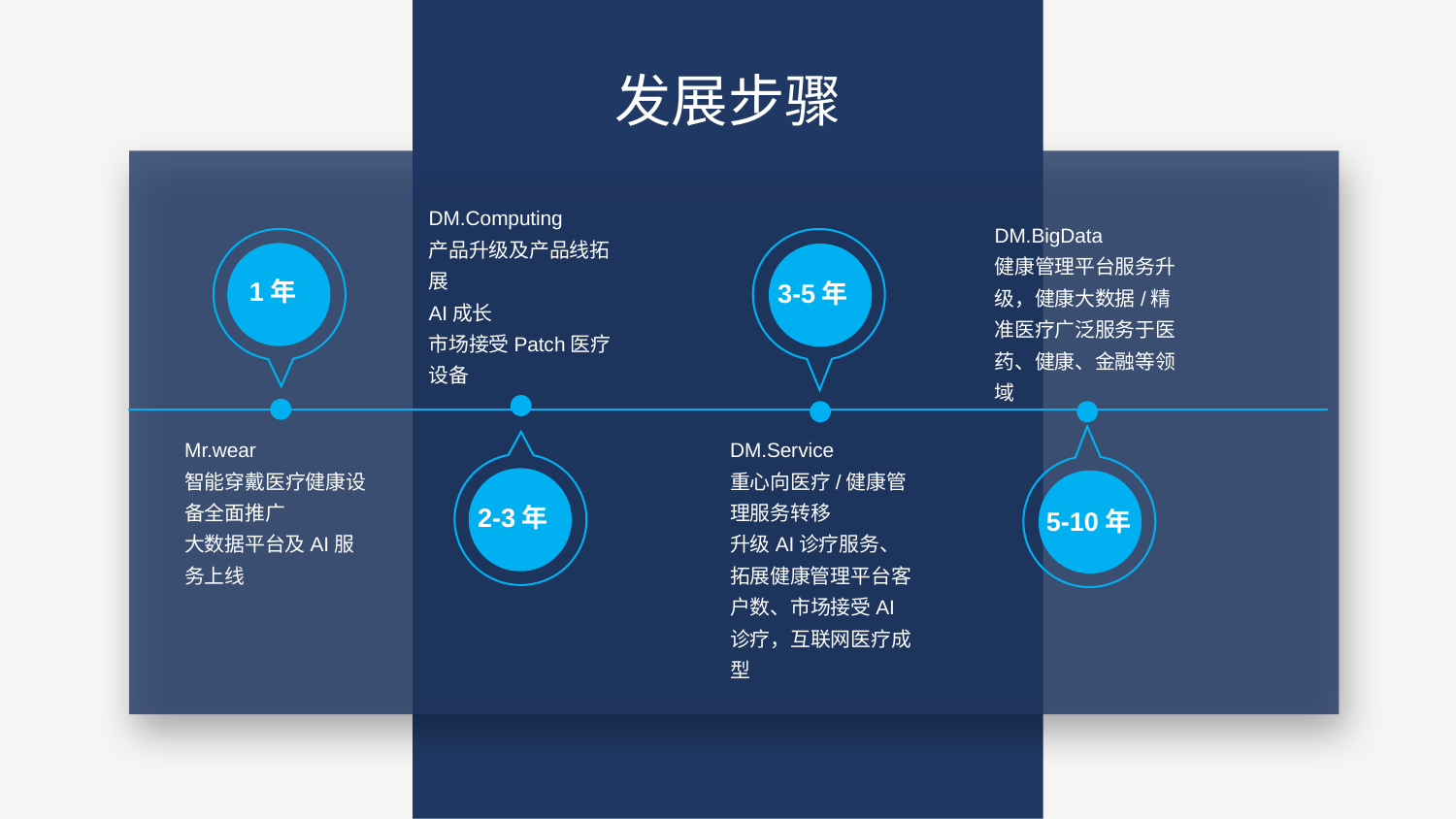

发展步骤

DM.Computing
产品升级及产品线拓展
AI成长
市场接受Patch医疗设备
DM.BigData
健康管理平台服务升级，健康大数据/精准医疗广泛服务于医药、健康、金融等领域

1年

3-5年

Mr.wear
智能穿戴医疗健康设备全面推广
大数据平台及AI服务上线
DM.Service
重心向医疗/健康管理服务转移
升级AI诊疗服务、拓展健康管理平台客户数、市场接受AI诊疗，互联网医疗成型

2-3年

5-10年